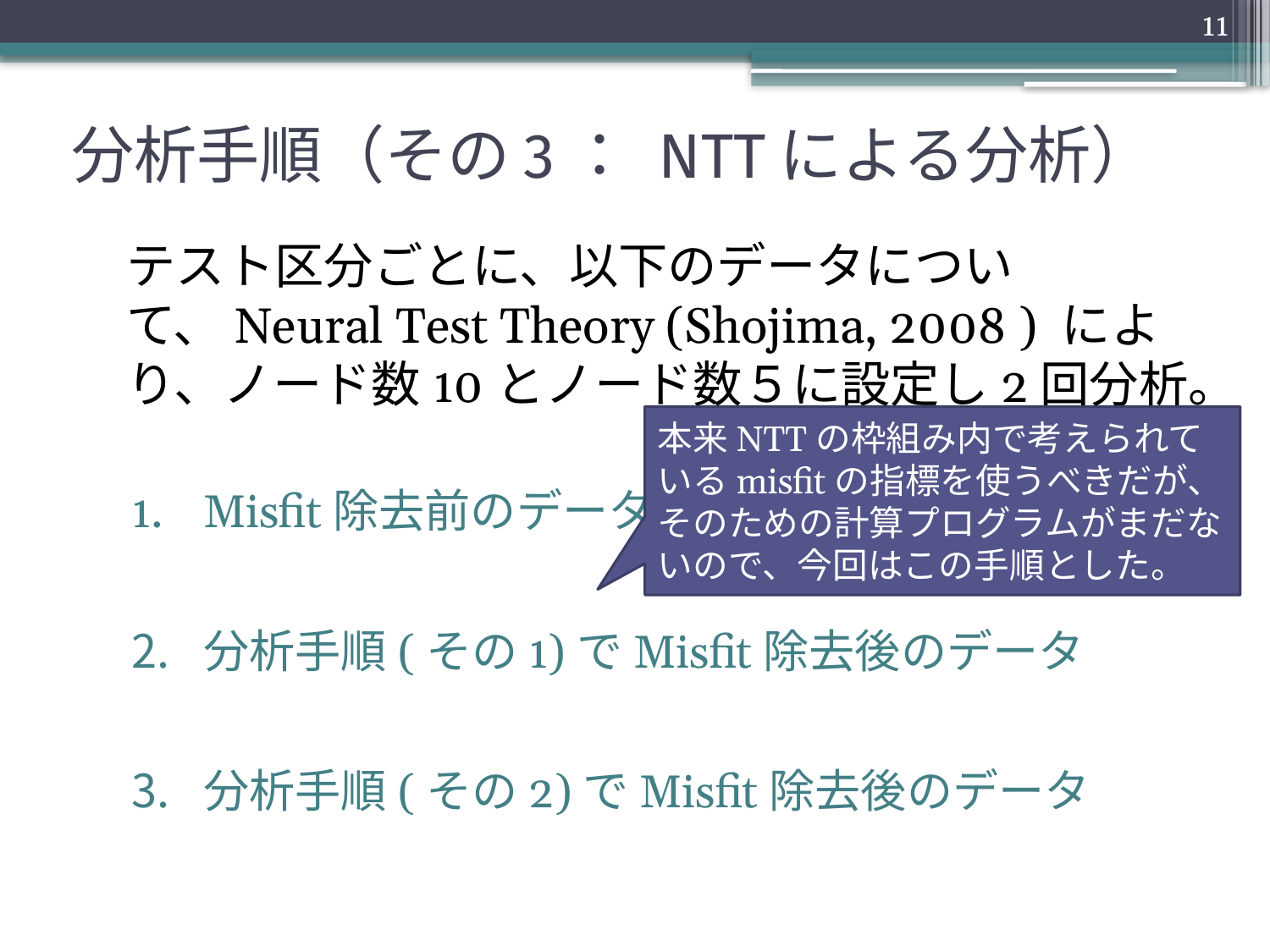

11
# 分析手順（その3： NTTによる分析）
テスト区分ごとに、以下のデータについて、Neural Test Theory (Shojima, 2008 ) により、ノード数10とノード数５に設定し2回分析。

Misfit除去前のデータ

分析手順(その1)でMisfit除去後のデータ

分析手順(その2)でMisfit除去後のデータ
本来NTTの枠組み内で考えられているmisfitの指標を使うべきだが、そのための計算プログラムがまだないので、今回はこの手順とした。